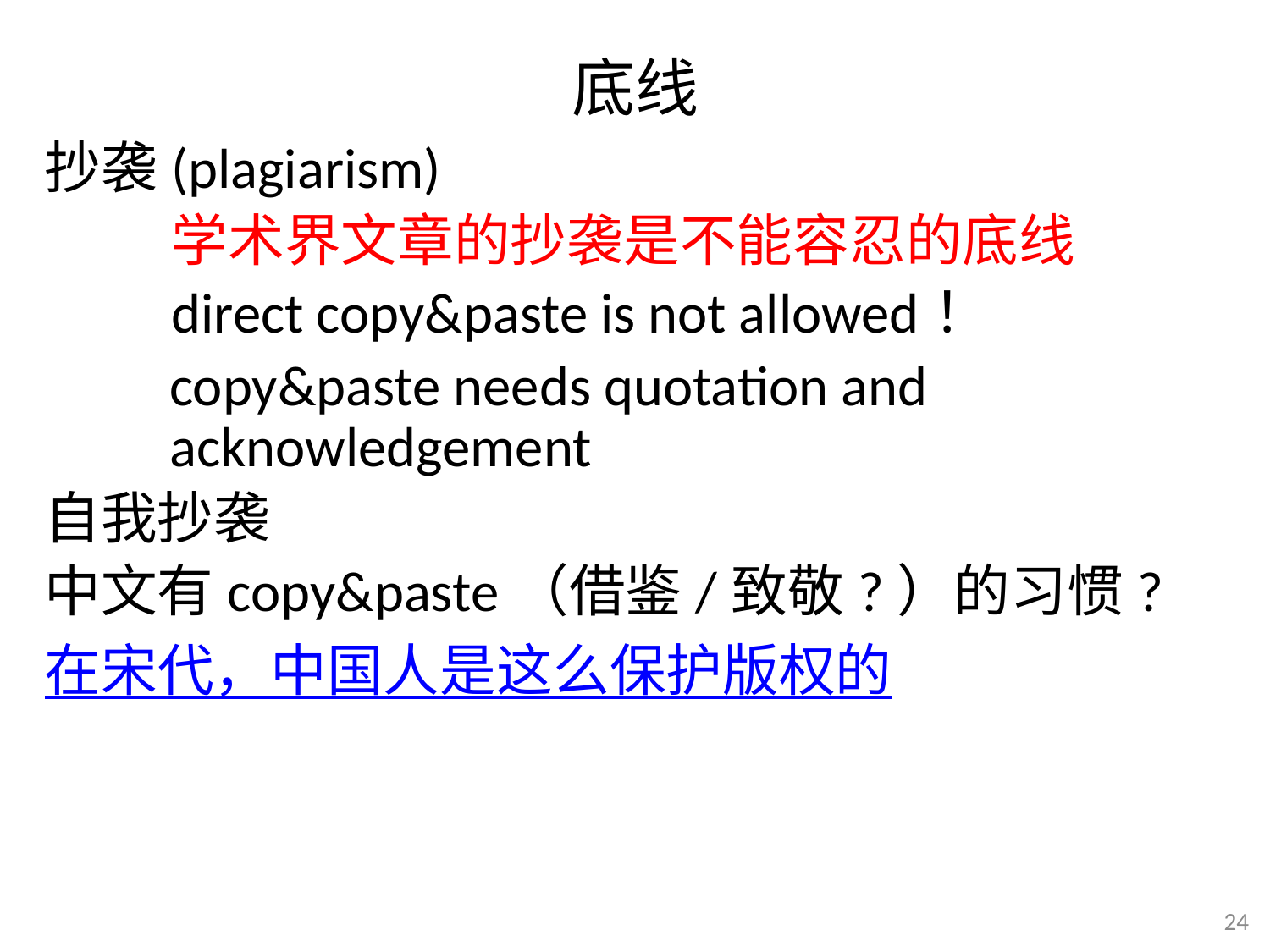

底线
抄袭(plagiarism)
	学术界文章的抄袭是不能容忍的底线
	direct copy&paste is not allowed！
	copy&paste needs quotation and acknowledgement
自我抄袭
中文有copy&paste（借鉴/致敬?）的习惯?
在宋代，中国人是这么保护版权的

24